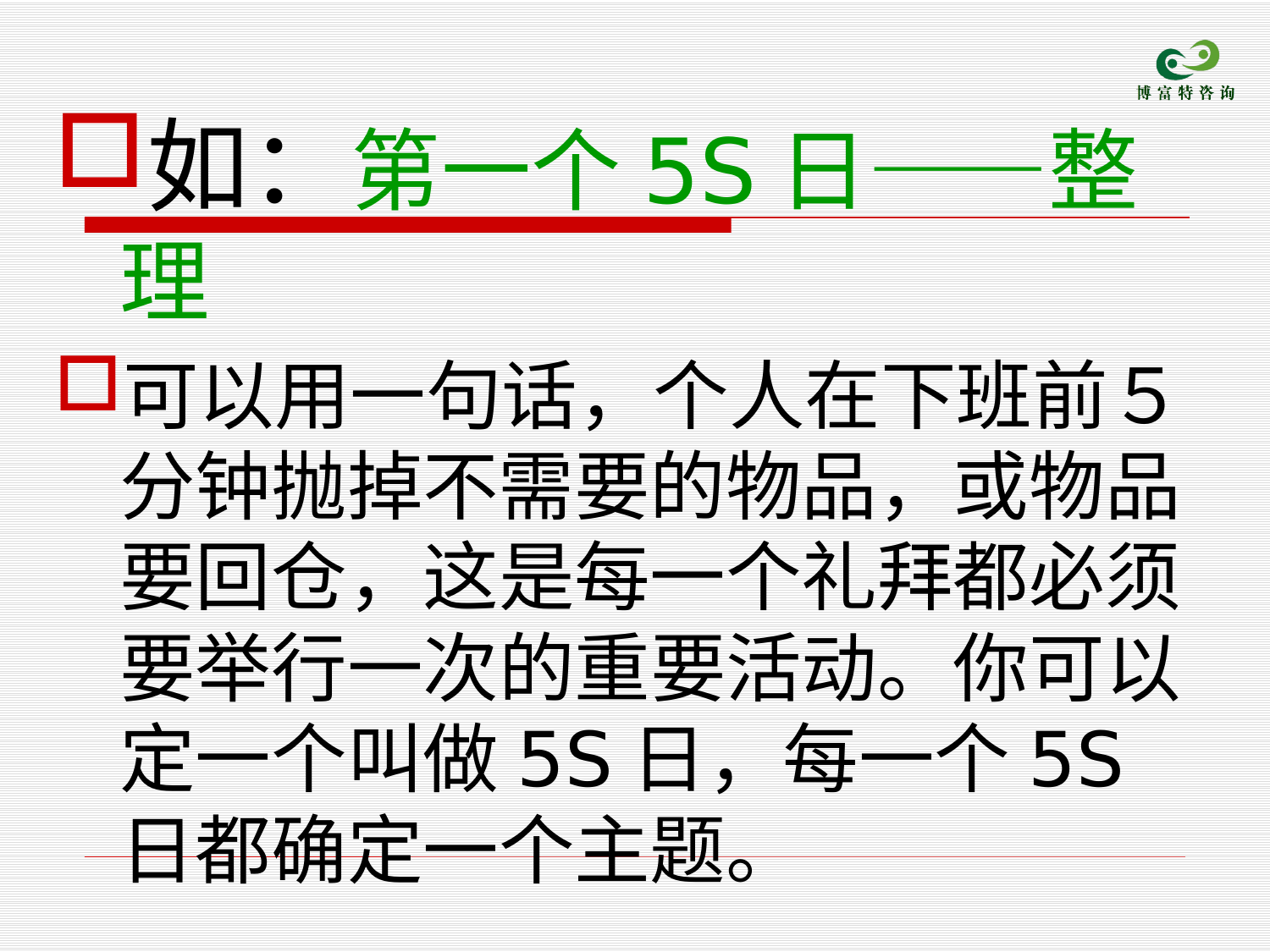

如：第一个5S日——整理
可以用一句话，个人在下班前５分钟抛掉不需要的物品，或物品要回仓，这是每一个礼拜都必须要举行一次的重要活动。你可以定一个叫做5S日，每一个5S日都确定一个主题。
419